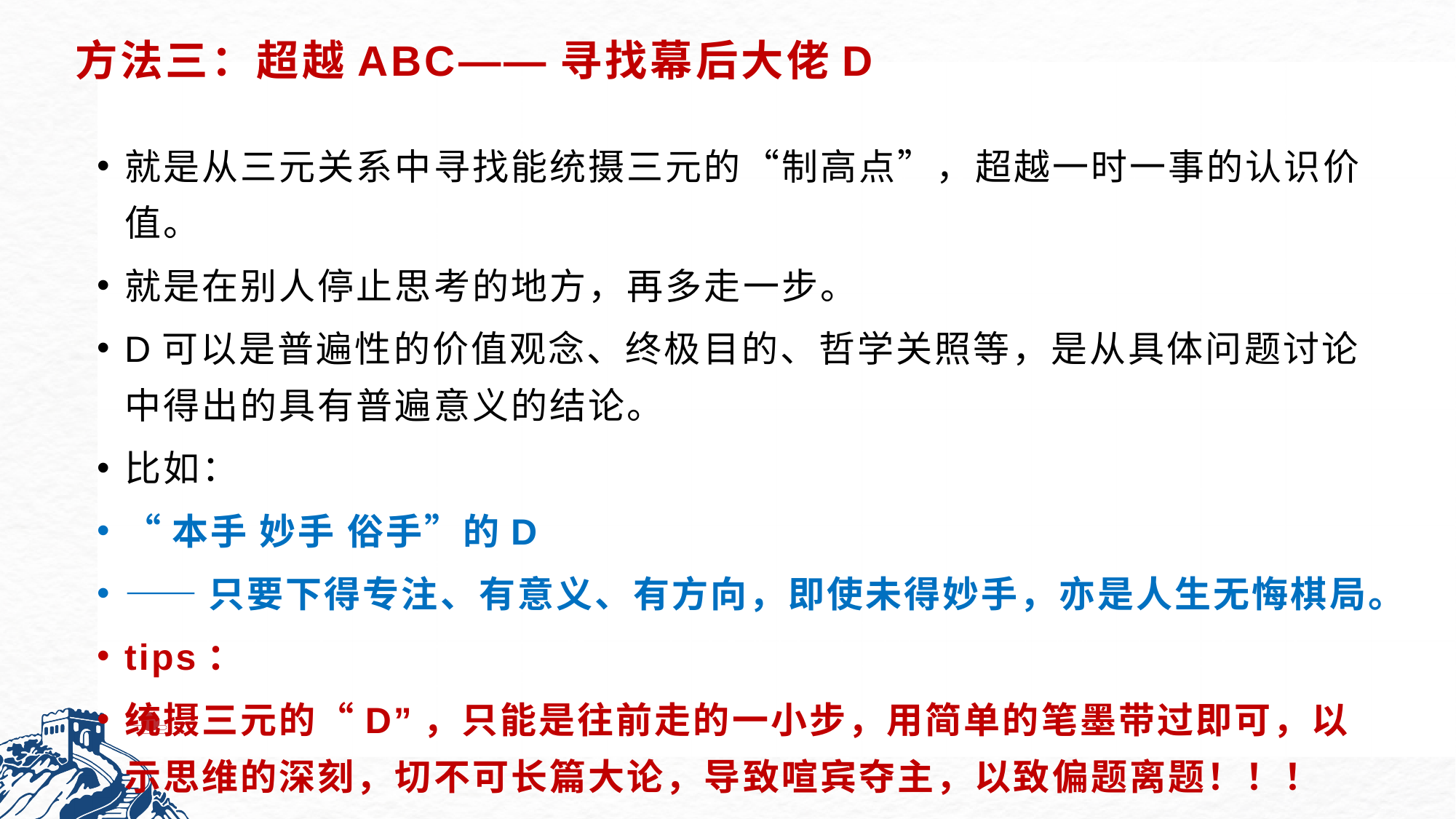

# 方法三：超越ABC——寻找幕后大佬D
就是从三元关系中寻找能统摄三元的“制高点”，超越一时一事的认识价值。
就是在别人停止思考的地方，再多走一步。
D可以是普遍性的价值观念、终极目的、哲学关照等，是从具体问题讨论中得出的具有普遍意义的结论。
比如：
“本手 妙手 俗手”的D
——只要下得专注、有意义、有方向，即使未得妙手，亦是人生无悔棋局。
tips：
统摄三元的“D”，只能是往前走的一小步，用简单的笔墨带过即可，以示思维的深刻，切不可长篇大论，导致喧宾夺主，以致偏题离题！！！